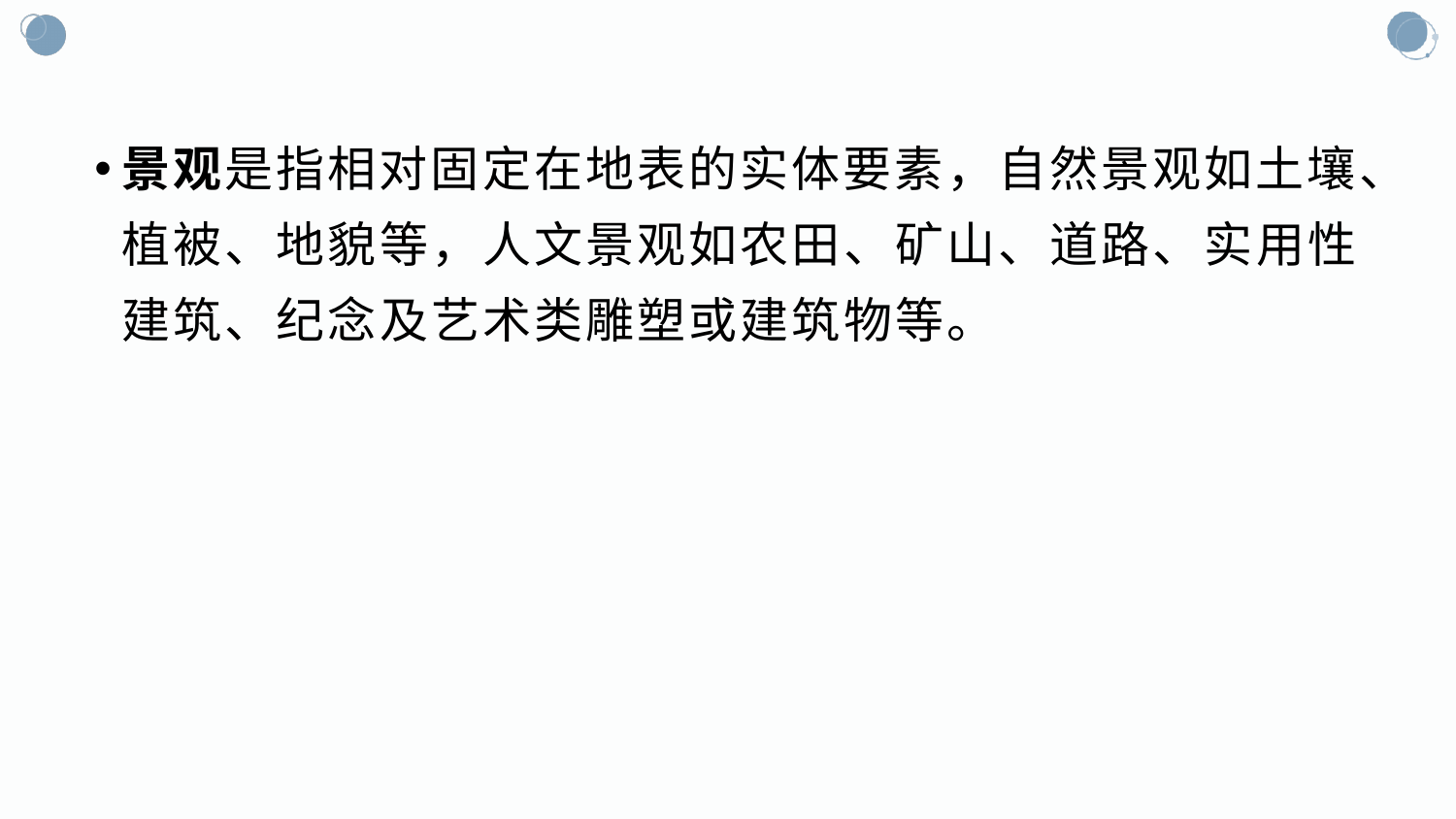

景观是指相对固定在地表的实体要素，自然景观如土壤、植被、地貌等，人文景观如农田、矿山、道路、实用性建筑、纪念及艺术类雕塑或建筑物等。